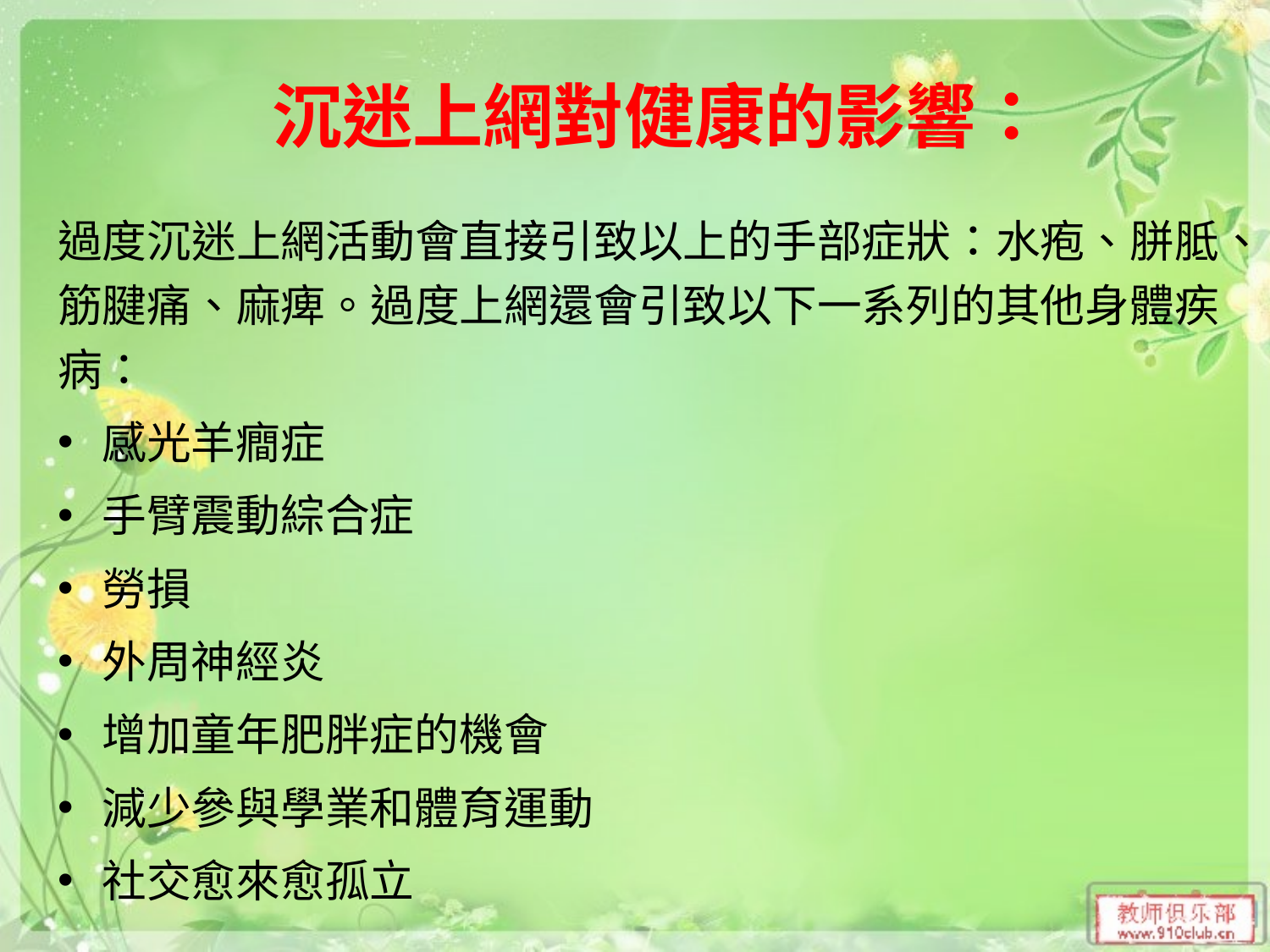

沉迷上網對健康的影響：
過度沉迷上網活動會直接引致以上的手部症狀：水疱、胼胝、筋腱痛、麻痺。過度上網還會引致以下一系列的其他身體疾病：
感光羊癎症
手臂震動綜合症
勞損
外周神經炎
增加童年肥胖症的機會
減少參與學業和體育運動
社交愈來愈孤立